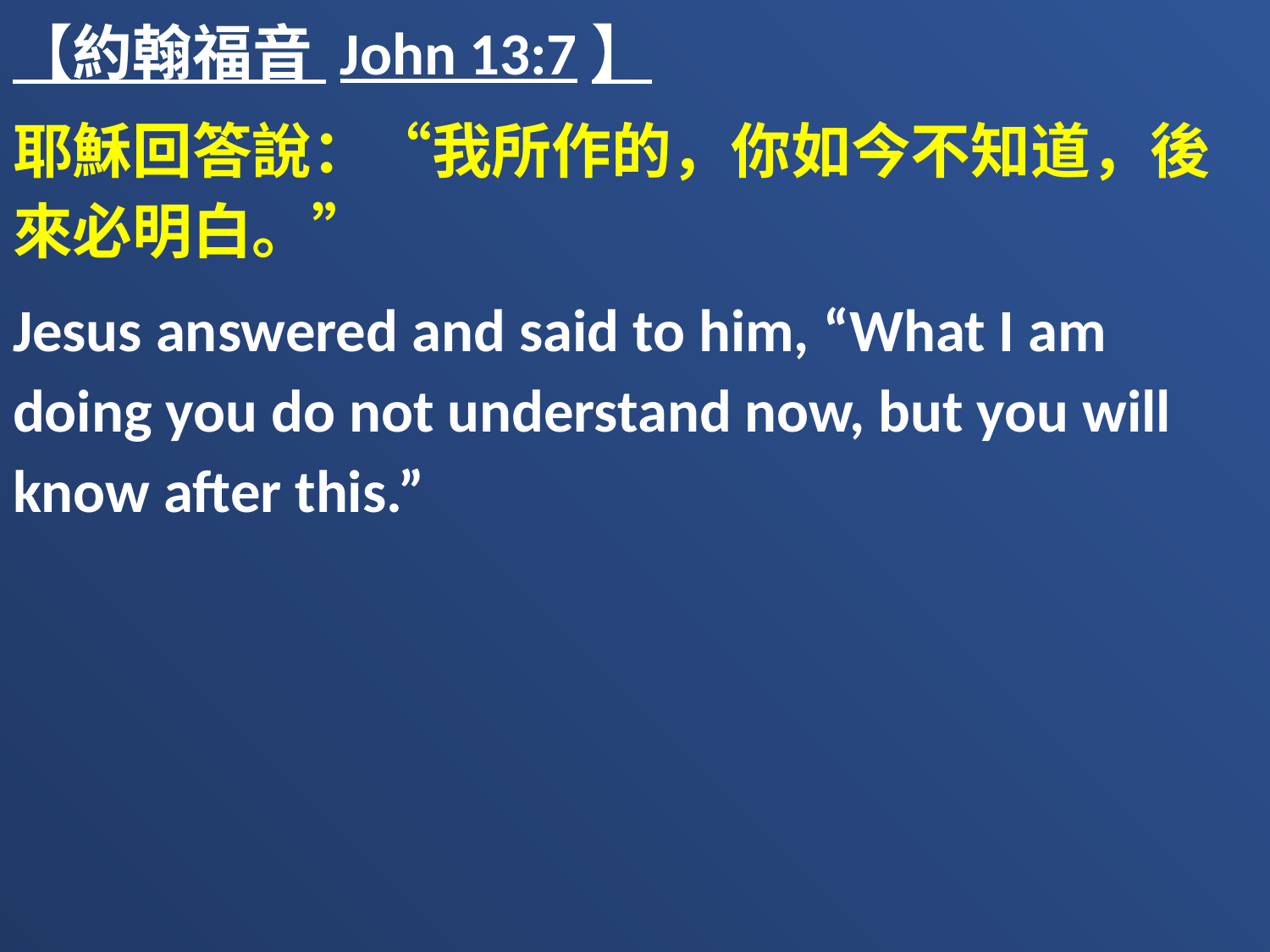

【約翰福音 John 13:7】
耶穌回答說：“我所作的，你如今不知道，後來必明白。”
Jesus answered and said to him, “What I am doing you do not understand now, but you will know after this.”